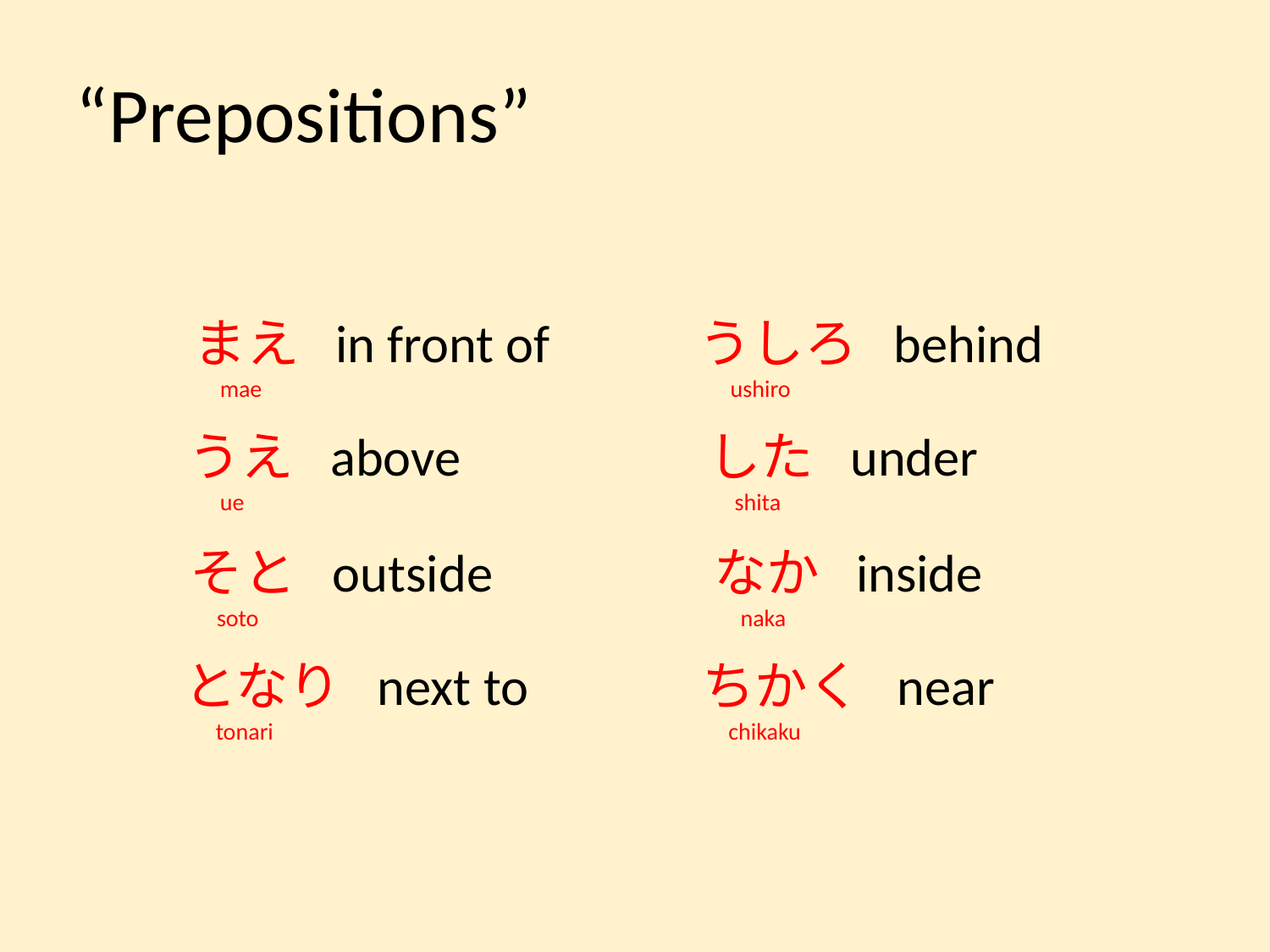

# “Prepositions”
まえ
うしろ
うえ
した
そと
なか
となり
ちかく
まえ  in front of
     mae
うしろ  behind
      ushiro
うえ  above
      ue
した  under
     shita
そと  outside
     soto
なか  inside
     naka
となり  next to
      tonari
ちかく  near
     chikaku